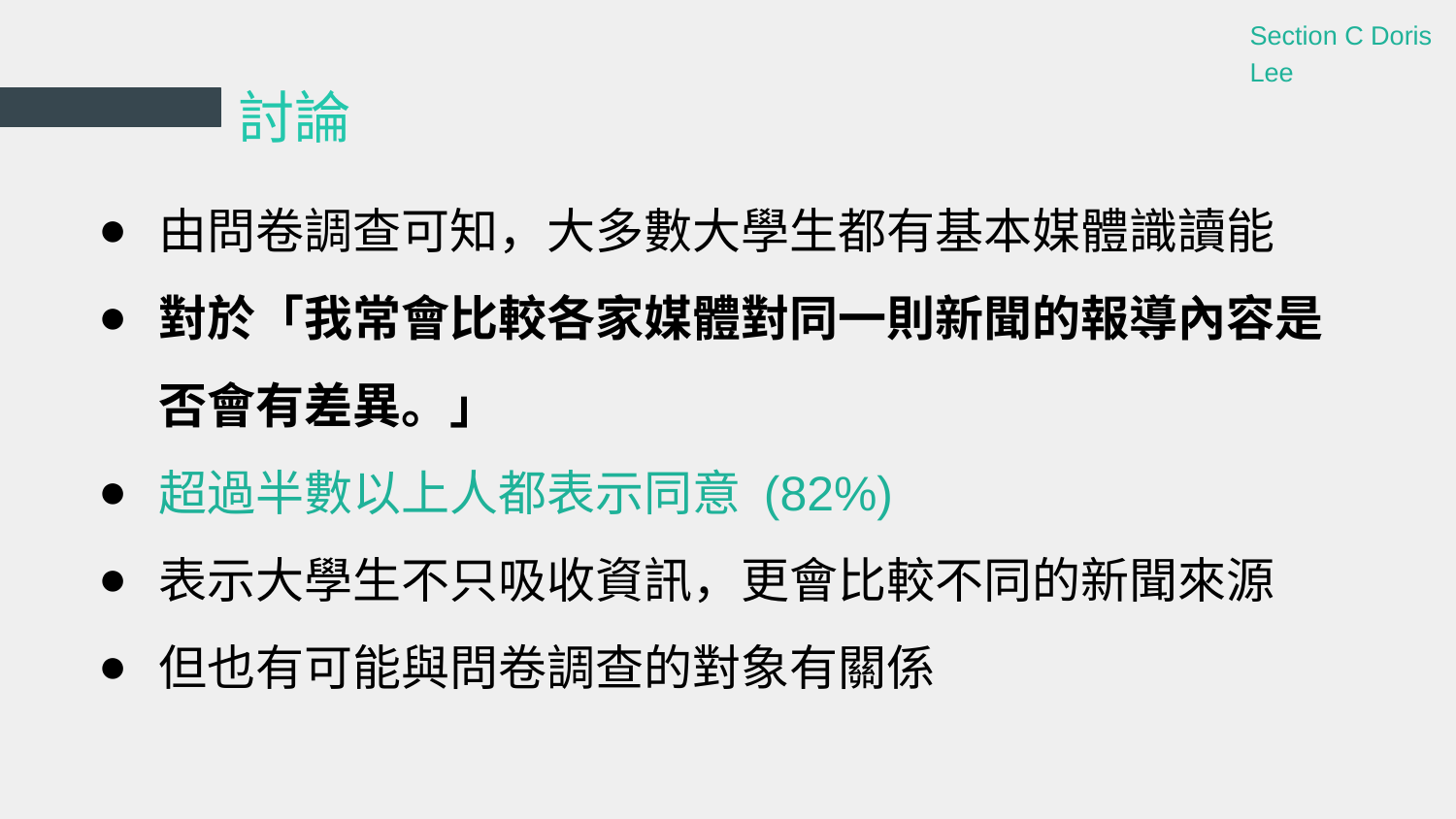

Section C Doris Lee
# 討論
由問卷調查可知，大多數大學生都有基本媒體識讀能
對於「我常會比較各家媒體對同一則新聞的報導內容是否會有差異。」
超過半數以上人都表示同意 (82%)
表示大學生不只吸收資訊，更會比較不同的新聞來源
但也有可能與問卷調查的對象有關係